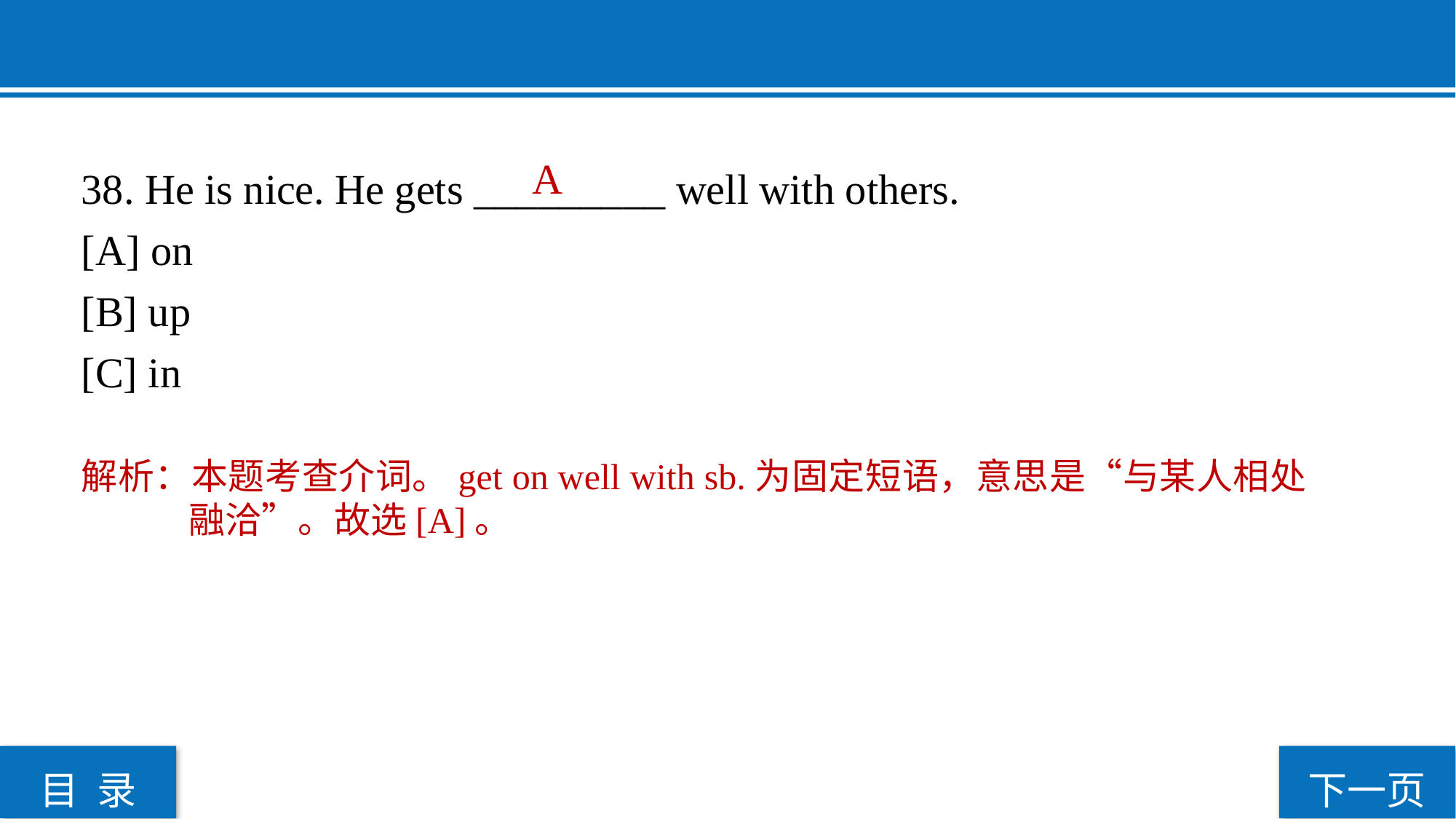

A
38. He is nice. He gets _________ well with others.
[A] on
[B] up
[C] in
解析：本题考查介词。get on well with sb.为固定短语，意思是“与某人相处融洽”。故选[A]。